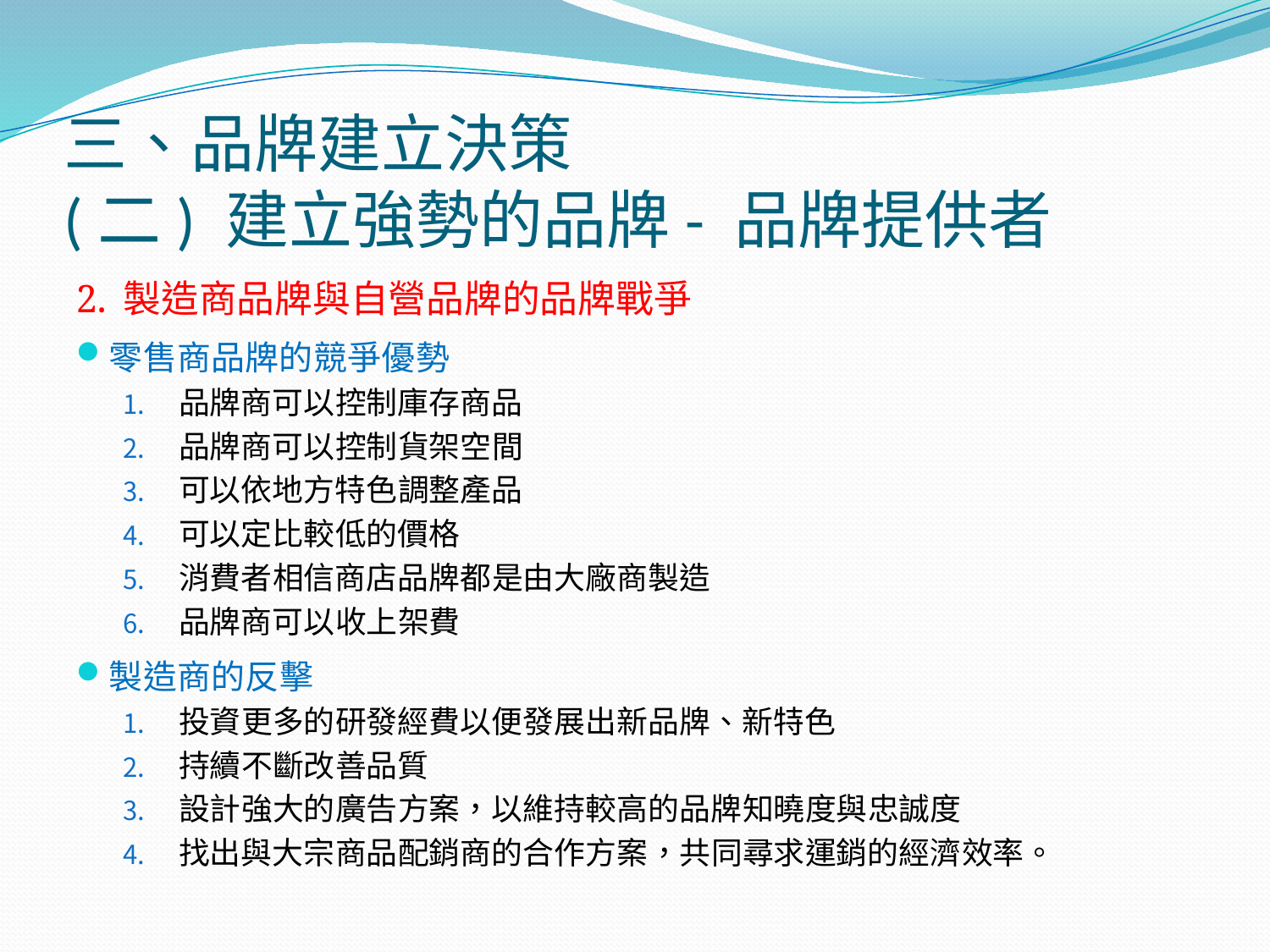

# 三、品牌建立決策 (二) 建立強勢的品牌- 品牌提供者
2. 製造商品牌與自營品牌的品牌戰爭
零售商品牌的競爭優勢
品牌商可以控制庫存商品
品牌商可以控制貨架空間
可以依地方特色調整產品
可以定比較低的價格
消費者相信商店品牌都是由大廠商製造
品牌商可以收上架費
製造商的反擊
投資更多的研發經費以便發展出新品牌、新特色
持續不斷改善品質
設計強大的廣告方案，以維持較高的品牌知曉度與忠誠度
找出與大宗商品配銷商的合作方案，共同尋求運銷的經濟效率。